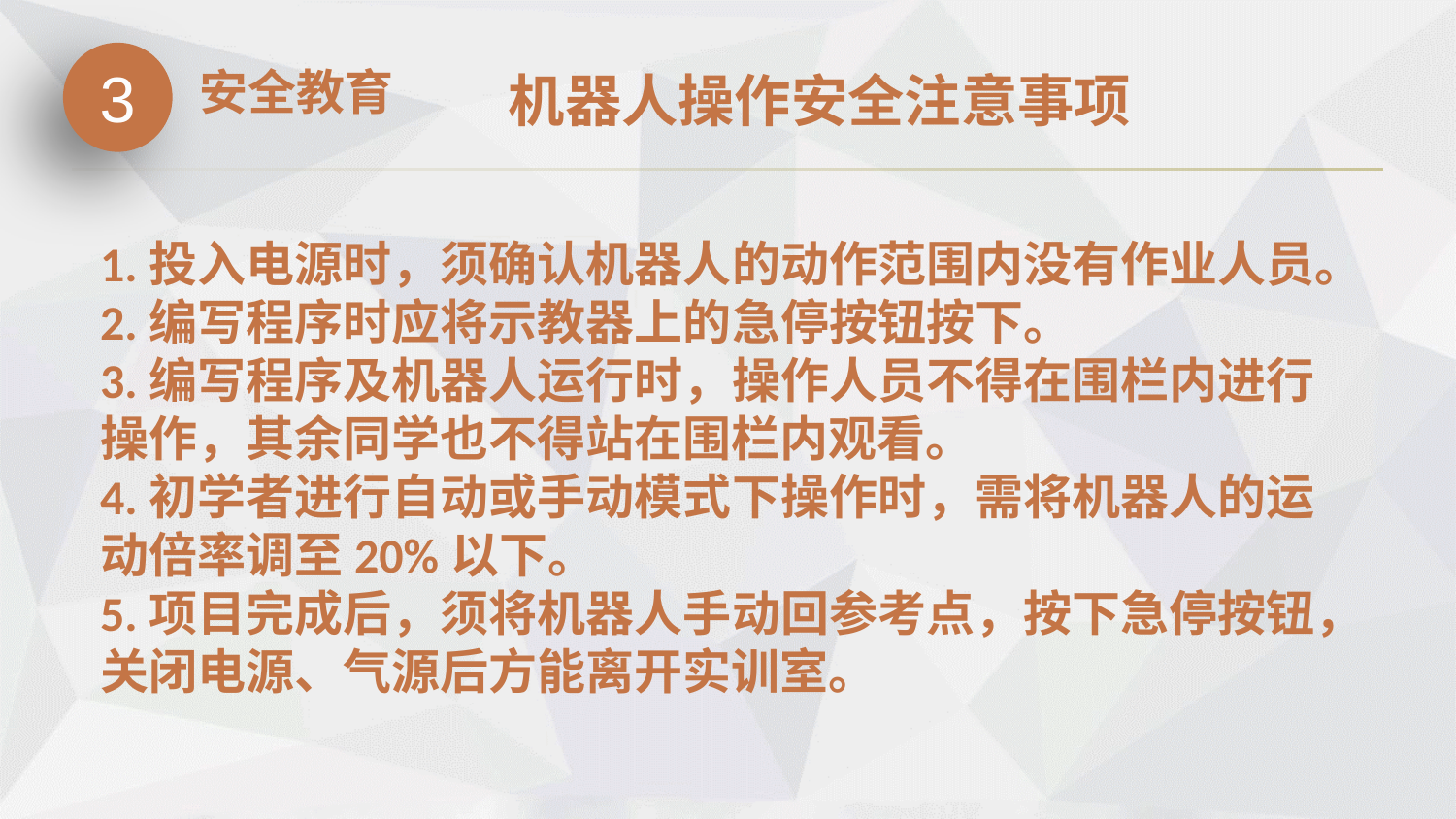

# 机器人操作安全注意事项
3
安全教育
1.投入电源时，须确认机器人的动作范围内没有作业人员。
2.编写程序时应将示教器上的急停按钮按下。
3.编写程序及机器人运行时，操作人员不得在围栏内进行操作，其余同学也不得站在围栏内观看。
4.初学者进行自动或手动模式下操作时，需将机器人的运动倍率调至20%以下。
5.项目完成后，须将机器人手动回参考点，按下急停按钮，关闭电源、气源后方能离开实训室。